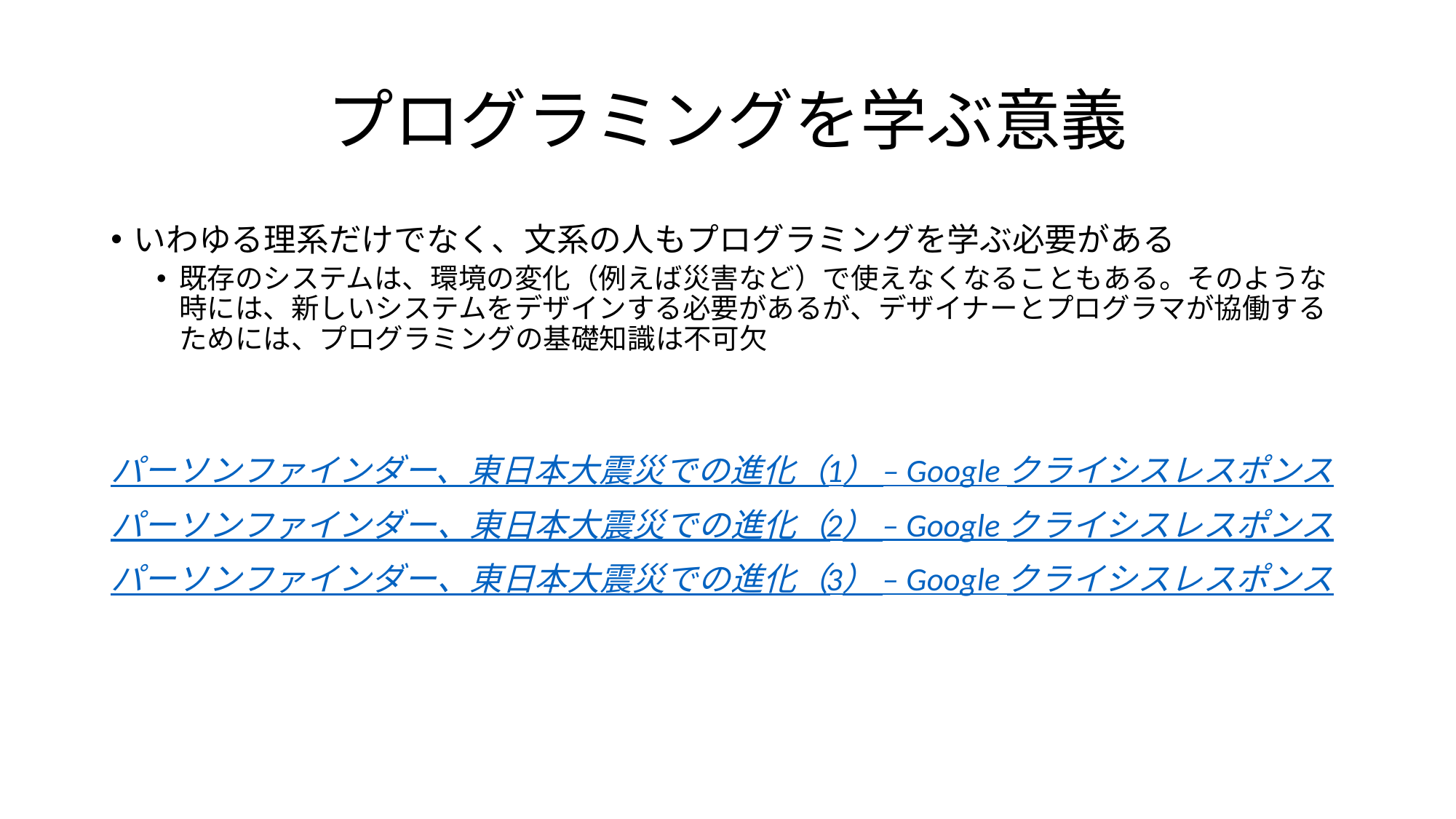

# プログラミングを学ぶ意義
いわゆる理系だけでなく、文系の人もプログラミングを学ぶ必要がある
既存のシステムは、環境の変化（例えば災害など）で使えなくなることもある。そのような時には、新しいシステムをデザインする必要があるが、デザイナーとプログラマが協働するためには、プログラミングの基礎知識は不可欠

パーソンファインダー、東日本大震災での進化（1） – Google クライシスレスポンス
パーソンファインダー、東日本大震災での進化（2） – Google クライシスレスポンス
パーソンファインダー、東日本大震災での進化（3） – Google クライシスレスポンス